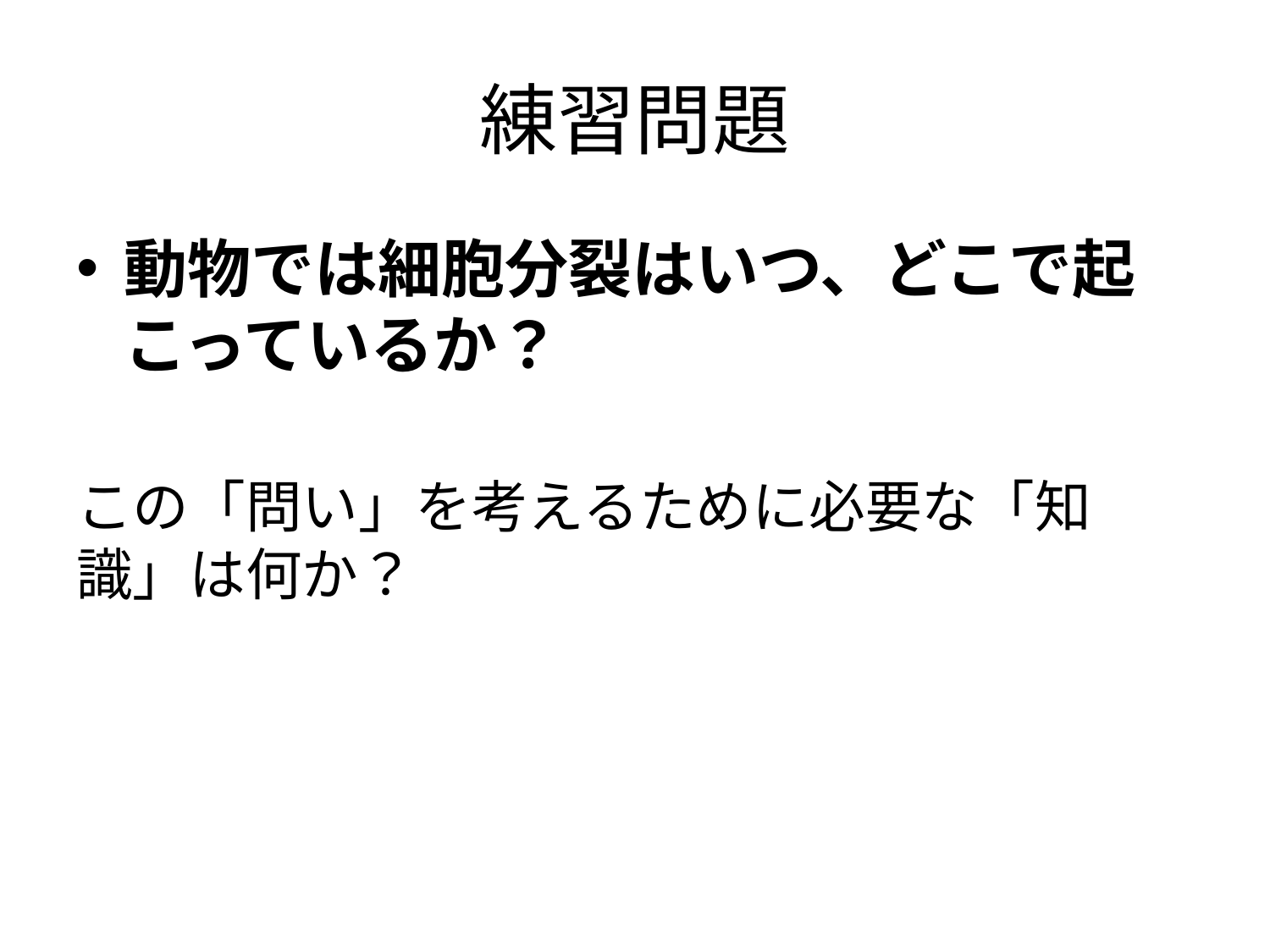

# 練習問題
動物では細胞分裂はいつ、どこで起こっているか？

この「問い」を考えるために必要な「知識」は何か？